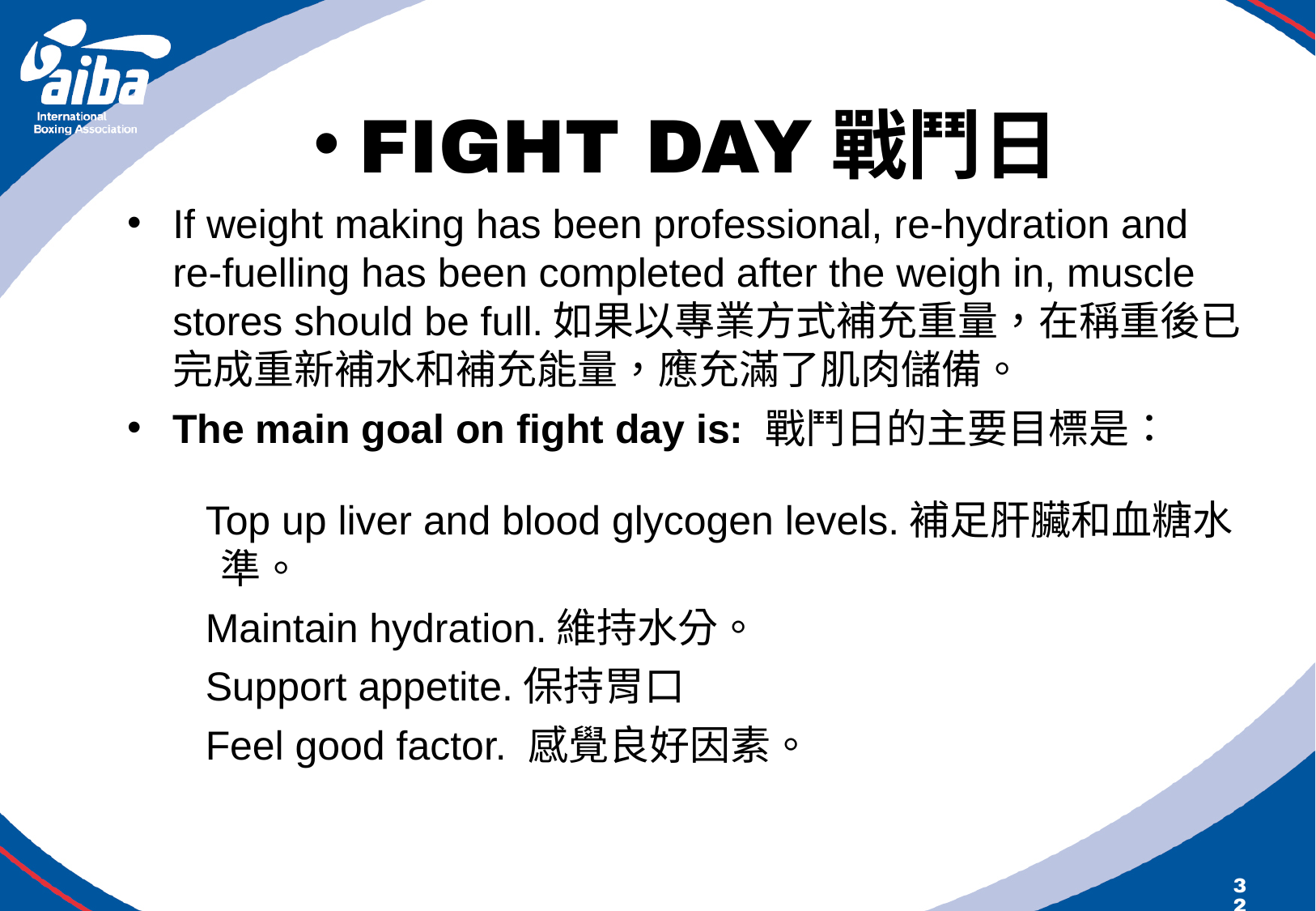

FIGHT DAY戰鬥日
If weight making has been professional, re-hydration and re-fuelling has been completed after the weigh in, muscle stores should be full.如果以專業方式補充重量，在稱重後已完成重新補水和補充能量，應充滿了肌肉儲備。
The main goal on fight day is: 戰鬥日的主要目標是：

  Top up liver and blood glycogen levels.補足肝臟和血糖水準。
  Maintain hydration.維持水分。
  Support appetite.保持胃口
  Feel good factor. 感覺良好因素。
320